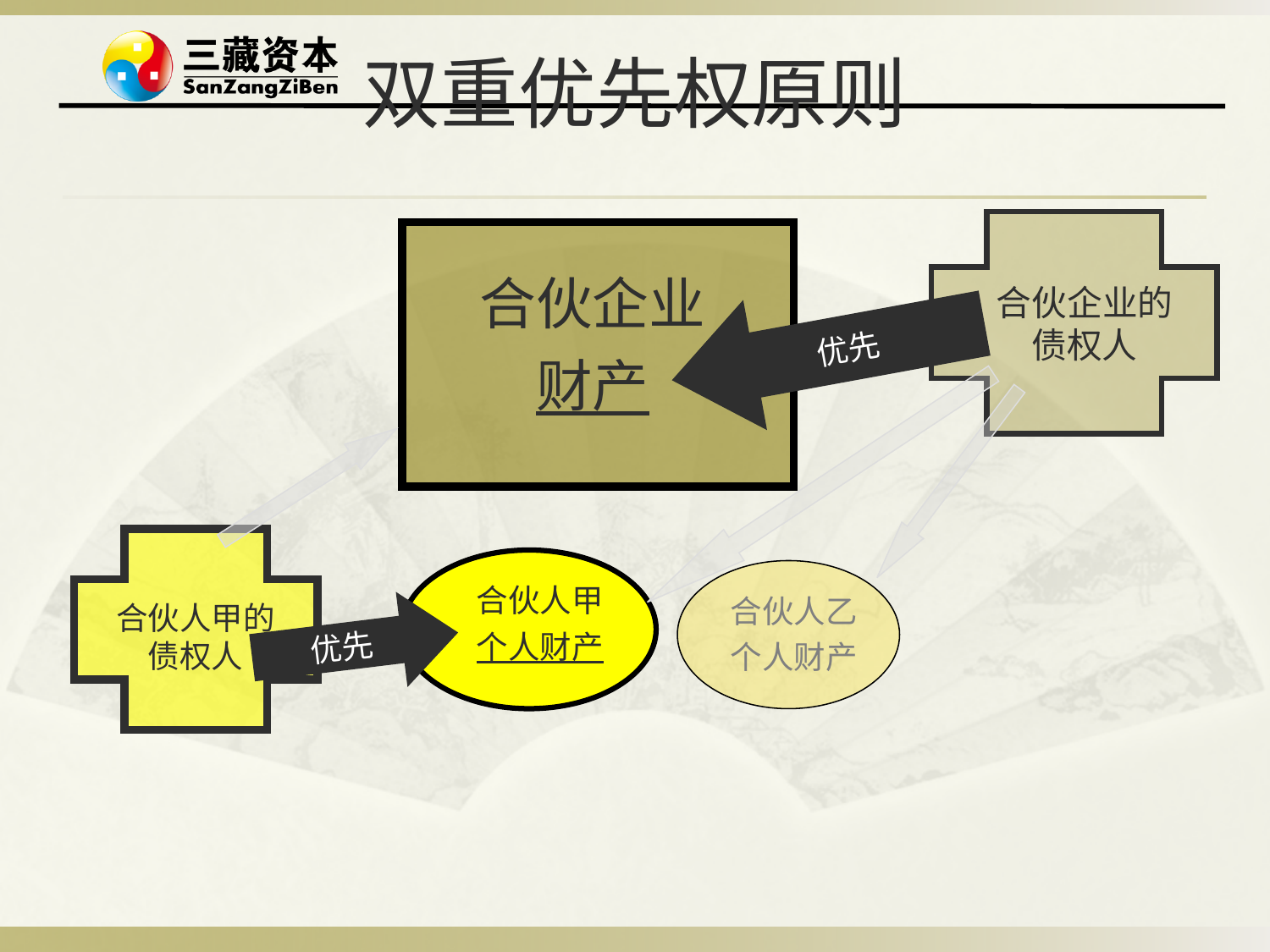

# 双重优先权原则

合伙企业
财产
合伙企业的债权人
优先

合伙人甲
个人财产
合伙人甲的债权人
合伙人乙
个人财产
优先